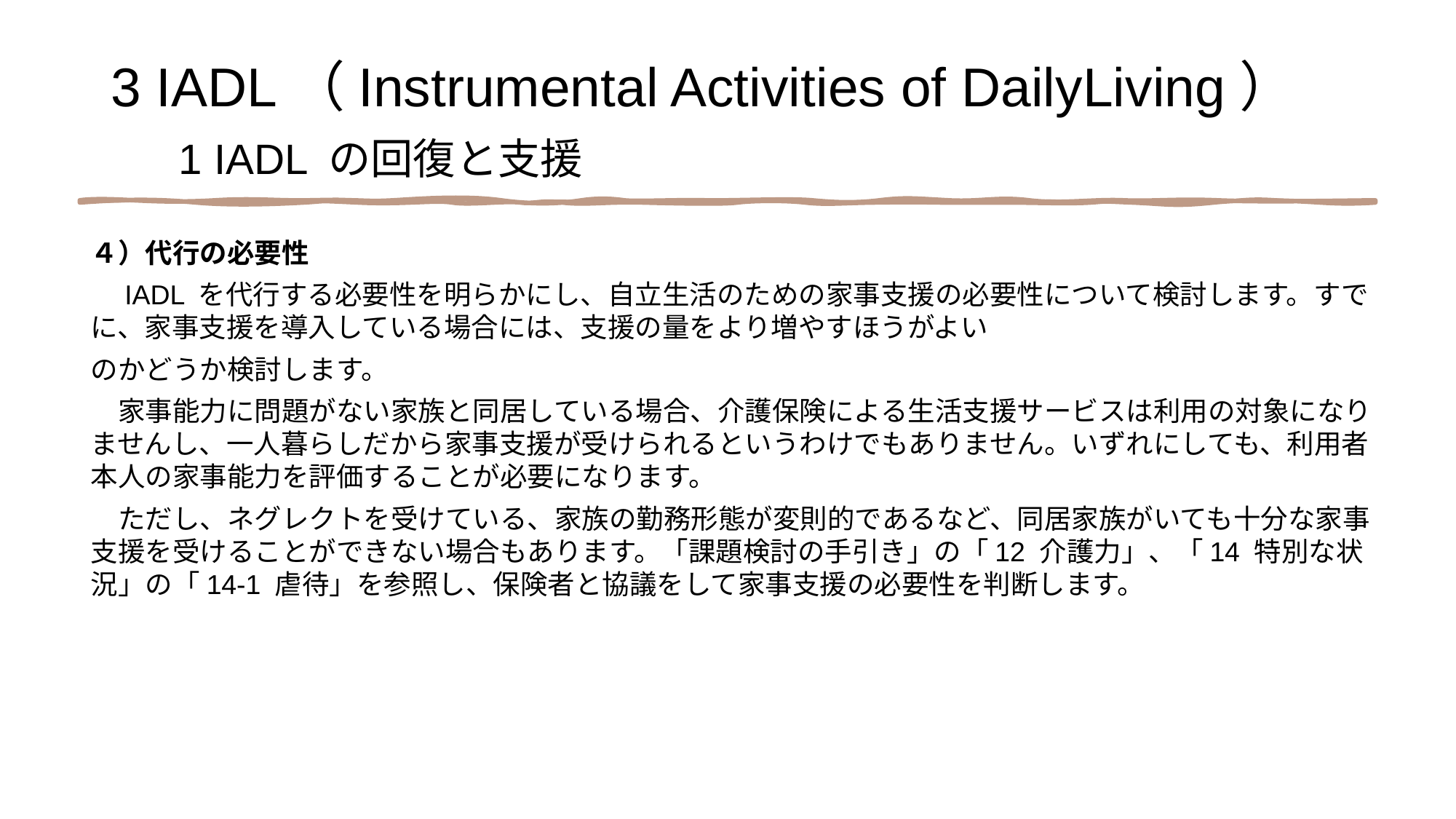

3 IADL（Instrumental Activities of DailyLiving）
　1 IADL の回復と支援

４）代行の必要性
　IADL を代行する必要性を明らかにし、自立生活のための家事支援の必要性について検討します。すでに、家事支援を導入している場合には、支援の量をより増やすほうがよい
のかどうか検討します。
　家事能力に問題がない家族と同居している場合、介護保険による生活支援サービスは利用の対象になりませんし、一人暮らしだから家事支援が受けられるというわけでもありません。いずれにしても、利用者本人の家事能力を評価することが必要になります。
　ただし、ネグレクトを受けている、家族の勤務形態が変則的であるなど、同居家族がいても十分な家事支援を受けることができない場合もあります。「課題検討の手引き」の「12 介護力」、「14 特別な状況」の「14-1 虐待」を参照し、保険者と協議をして家事支援の必要性を判断します。